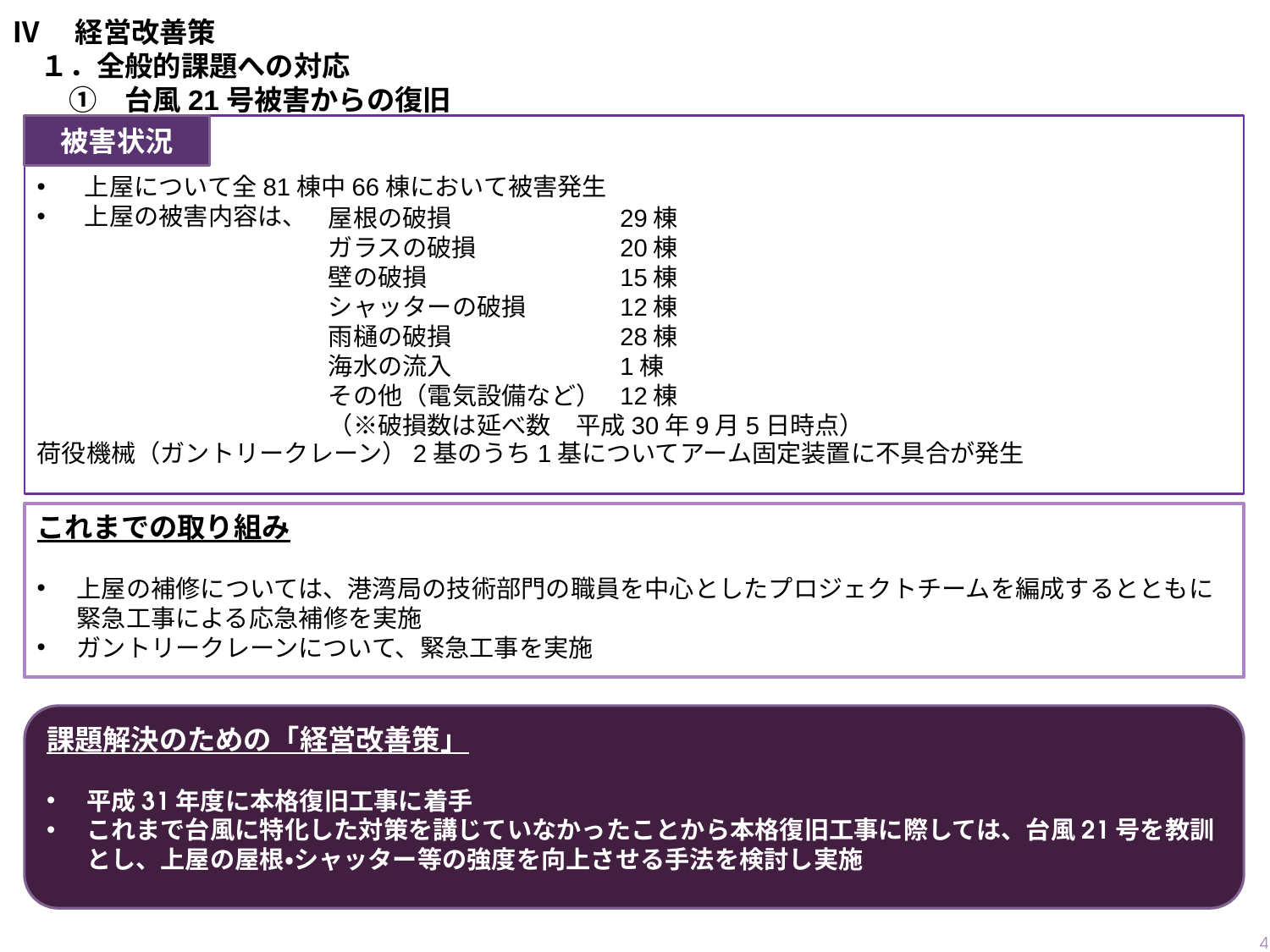

Ⅳ　経営改善策
　１．全般的課題への対応
　　①　台風21号被害からの復旧

上屋について全81棟中66棟において被害発生
上屋の被害内容は、

荷役機械（ガントリークレーン）2基のうち1基についてアーム固定装置に不具合が発生
被害状況
屋根の破損
ガラスの破損
壁の破損
シャッターの破損
雨樋の破損
海水の流入
その他（電気設備など）
（※破損数は延べ数　平成30年9月5日時点）

29棟
20棟
15棟
12棟
28棟
1棟
12棟

これまでの取り組み

上屋の補修については、港湾局の技術部門の職員を中心としたプロジェクトチームを編成するとともに緊急工事による応急補修を実施
ガントリークレーンについて、緊急工事を実施
課題解決のための「経営改善策」

平成31年度に本格復旧工事に着手
これまで台風に特化した対策を講じていなかったことから本格復旧工事に際しては、台風21号を教訓とし、上屋の屋根・シャッター等の強度を向上させる手法を検討し実施
4